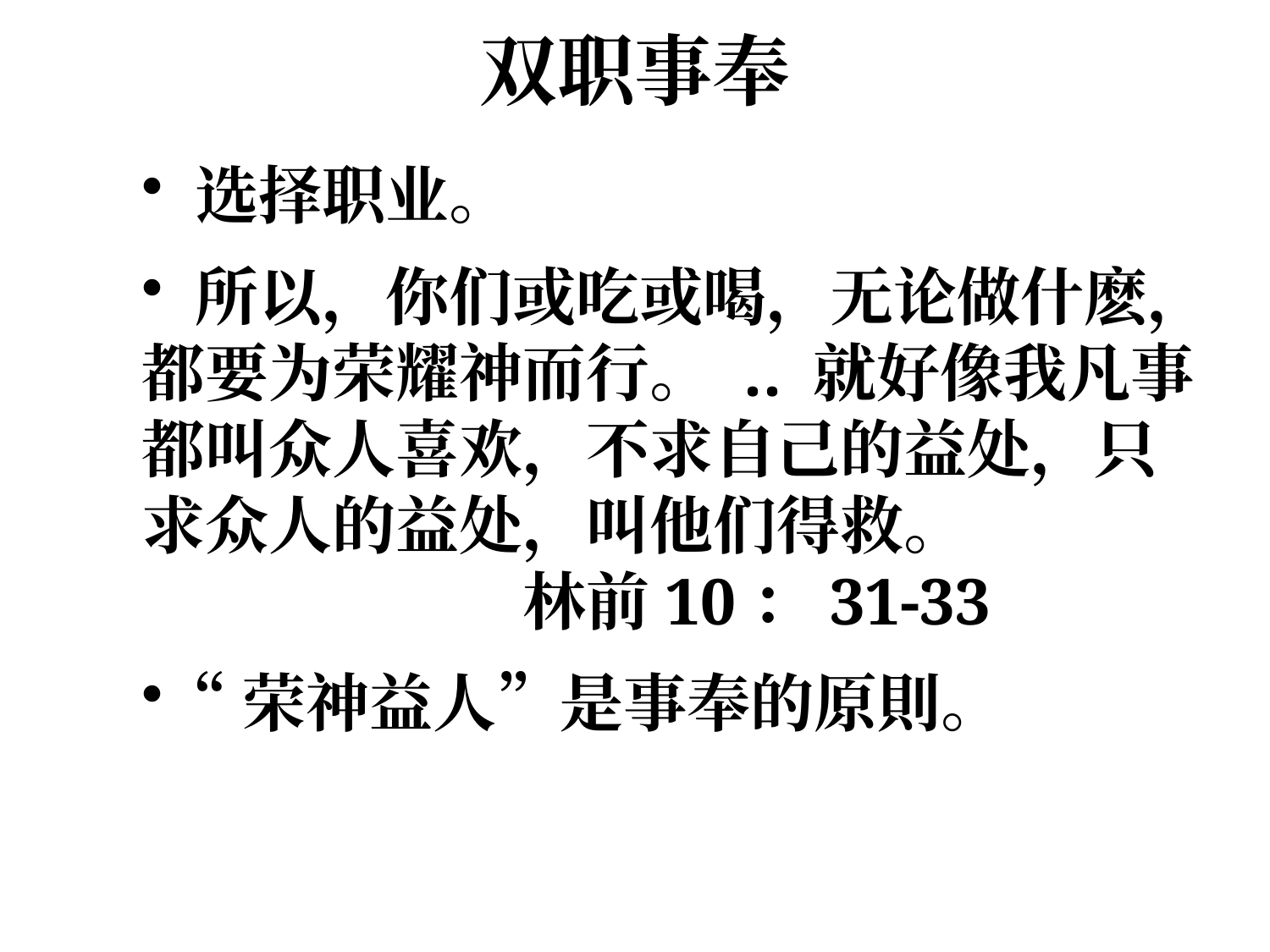

双职事奉
 选择职业。
 所以，你们或吃或喝，无论做什麽，都要为荣耀神而行。 .. 就好像我凡事都叫众人喜欢，不求自己的益处，只求众人的益处，叫他们得救。 					林前10：31-33
“荣神益人”是事奉的原則。